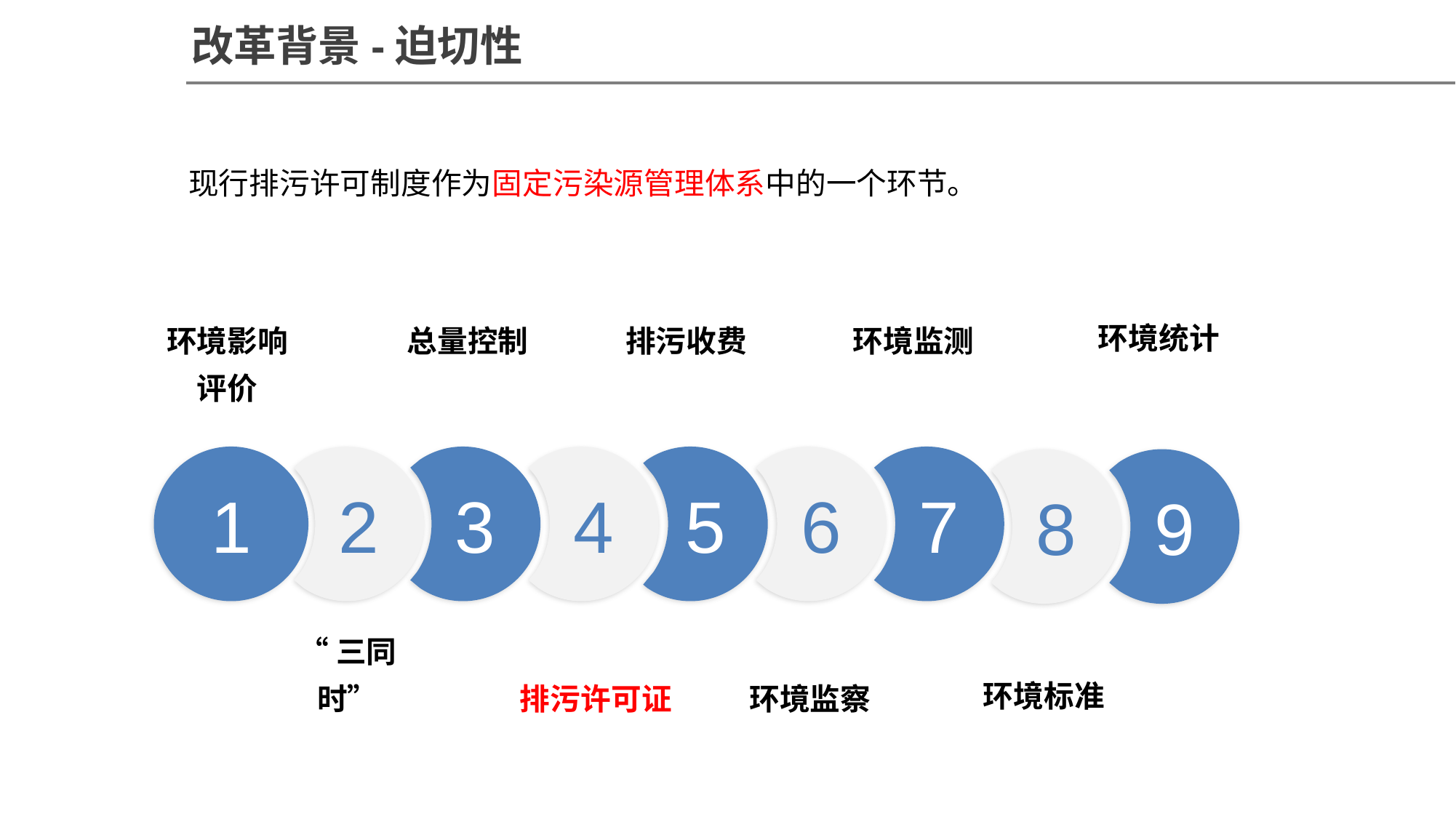

改革背景-迫切性
现行排污许可制度作为固定污染源管理体系中的一个环节。
环境统计
环境影响评价
总量控制
排污收费
环境监测
1
2
3
4
5
6
7
8
9
环境标准
“三同时”
排污许可证
环境监察